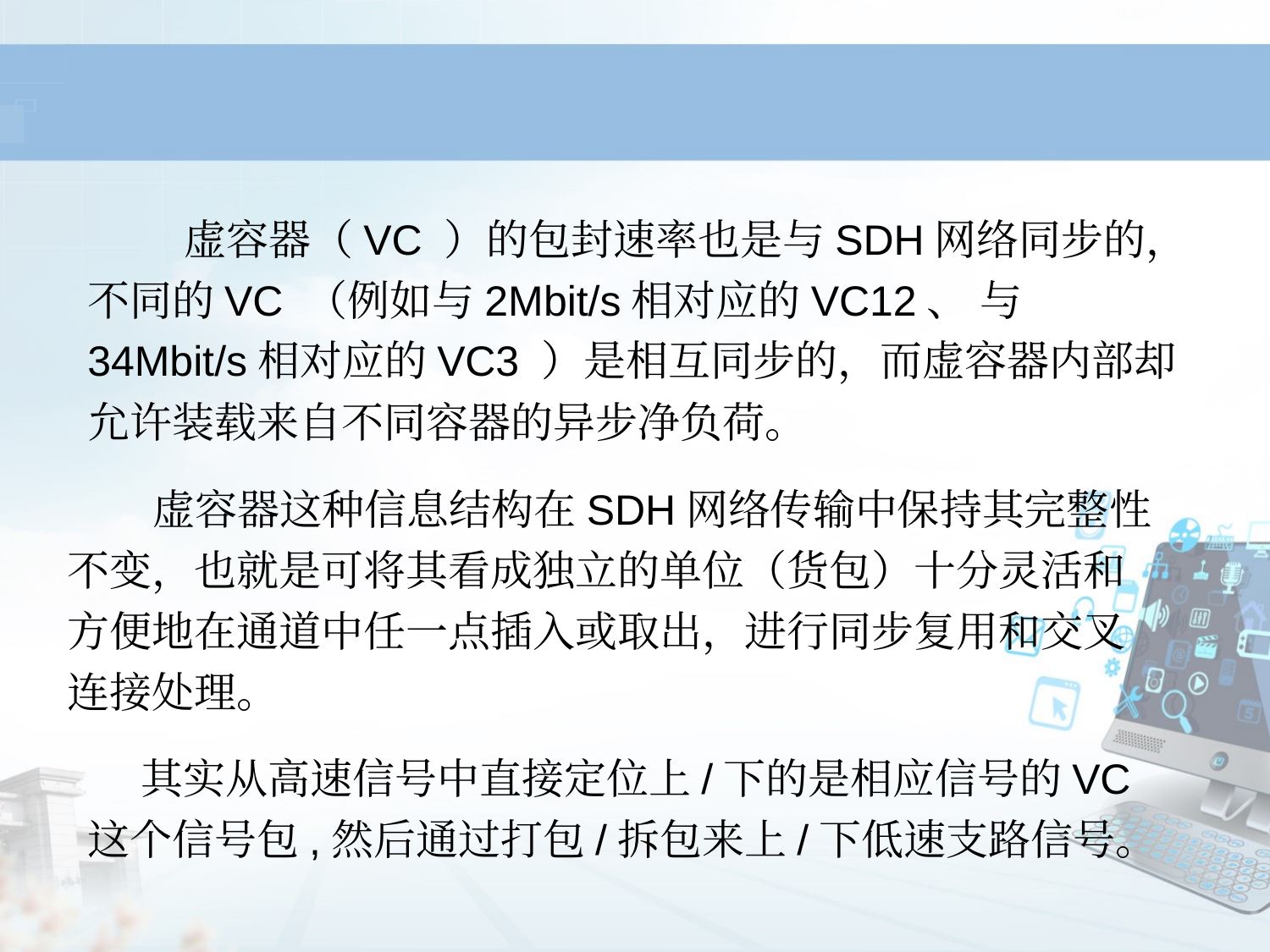

虚容器（VC ）的包封速率也是与SDH网络同步的，不同的VC （例如与2Mbit/s相对应的VC12、 与34Mbit/s相对应的VC3 ）是相互同步的，而虚容器内部却允许装载来自不同容器的异步净负荷。
       虚容器这种信息结构在SDH网络传输中保持其完整性不变，也就是可将其看成独立的单位（货包）十分灵活和方便地在通道中任一点插入或取出，进行同步复用和交叉连接处理。
    其实从高速信号中直接定位上/下的是相应信号的VC这个信号包,然后通过打包/拆包来上/下低速支路信号。